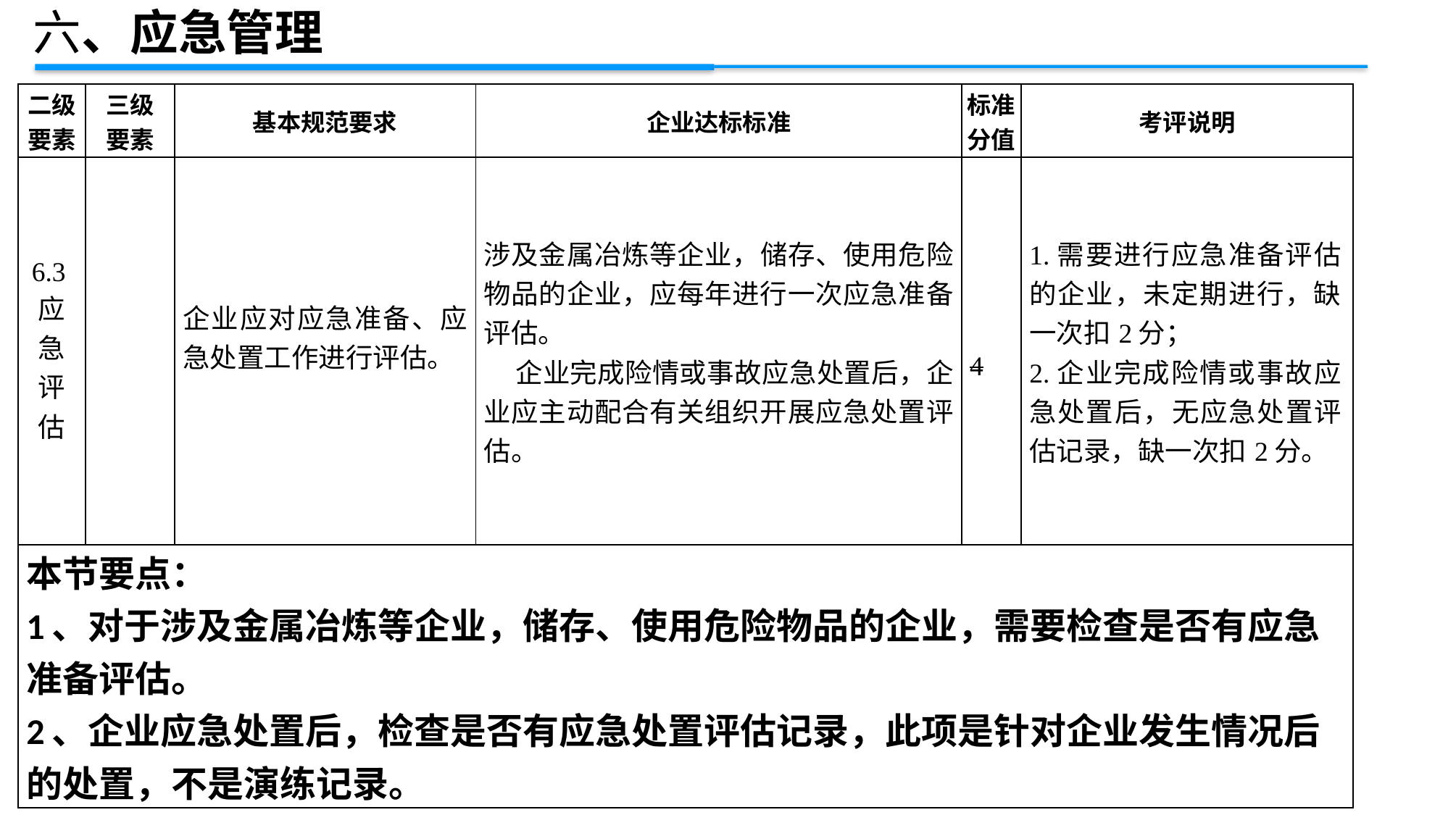

六、应急管理

| 二级 要素 | 三级 要素 | 基本规范要求 | 企业达标标准 | 标准 分值 | 考评说明 |
| --- | --- | --- | --- | --- | --- |
| 6.3应急评估 |  | 企业应对应急准备、应急处置工作进行评估。 | 涉及金属冶炼等企业，储存、使用危险物品的企业，应每年进行一次应急准备评估。 企业完成险情或事故应急处置后，企业应主动配合有关组织开展应急处置评估。 | 4 | 1.需要进行应急准备评估的企业，未定期进行，缺一次扣2分； 2.企业完成险情或事故应急处置后，无应急处置评估记录，缺一次扣2分。 |
| 本节要点： 1、对于涉及金属冶炼等企业，储存、使用危险物品的企业，需要检查是否有应急准备评估。 2、企业应急处置后，检查是否有应急处置评估记录，此项是针对企业发生情况后的处置，不是演练记录。 |  |  |  |  |  |